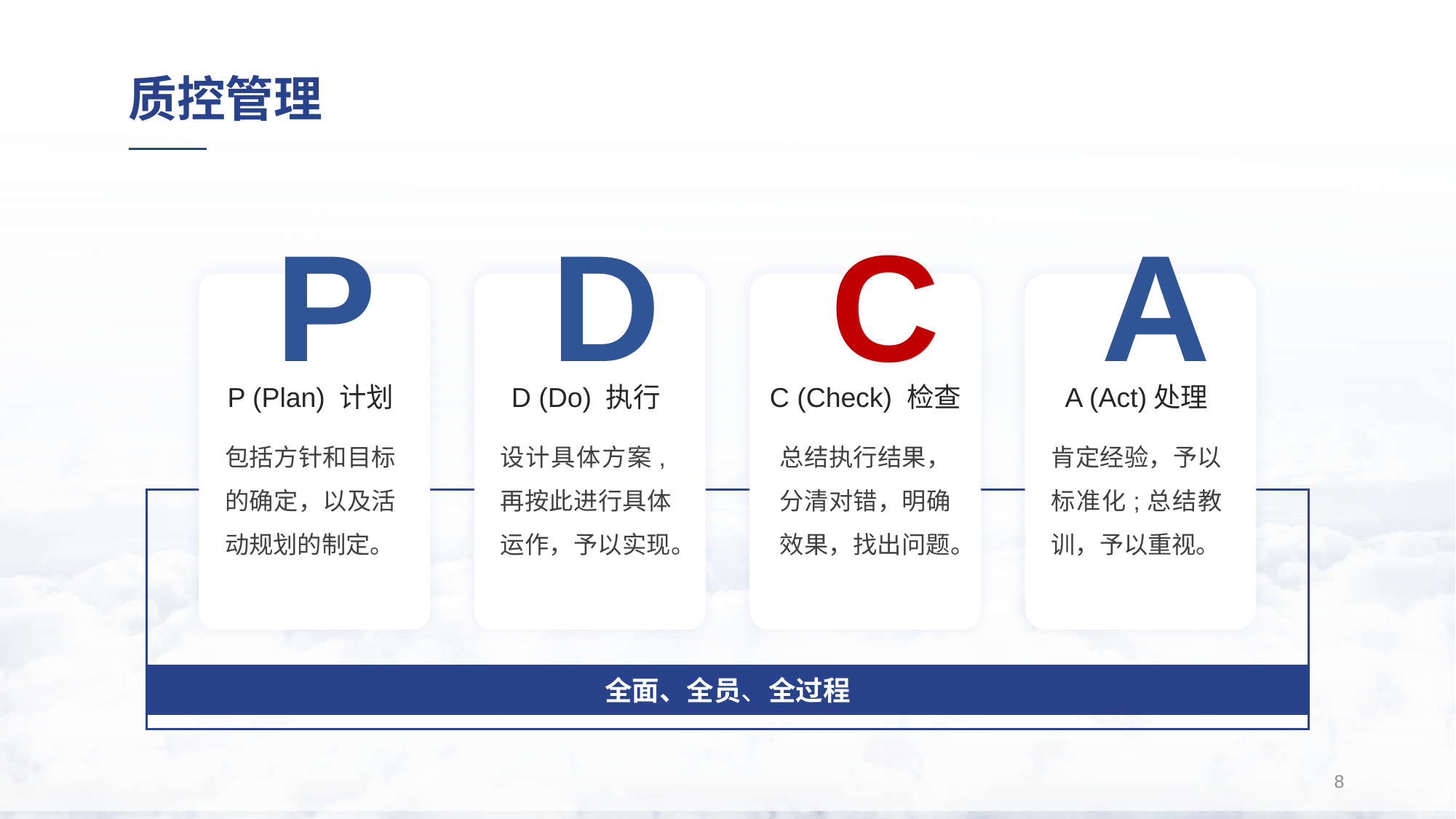

# 质控管理
P
D
C
A

P (Plan) 计划
D (Do) 执行
C (Check) 检查
A (Act)处理
包括方针和目标的确定，以及活动规划的制定。
设计具体方案,再按此进行具体运作，予以实现。
总结执行结果，分清对错，明确效果，找出问题。
肯定经验，予以标准化;总结教训，予以重视。

全面、全员、全过程
8